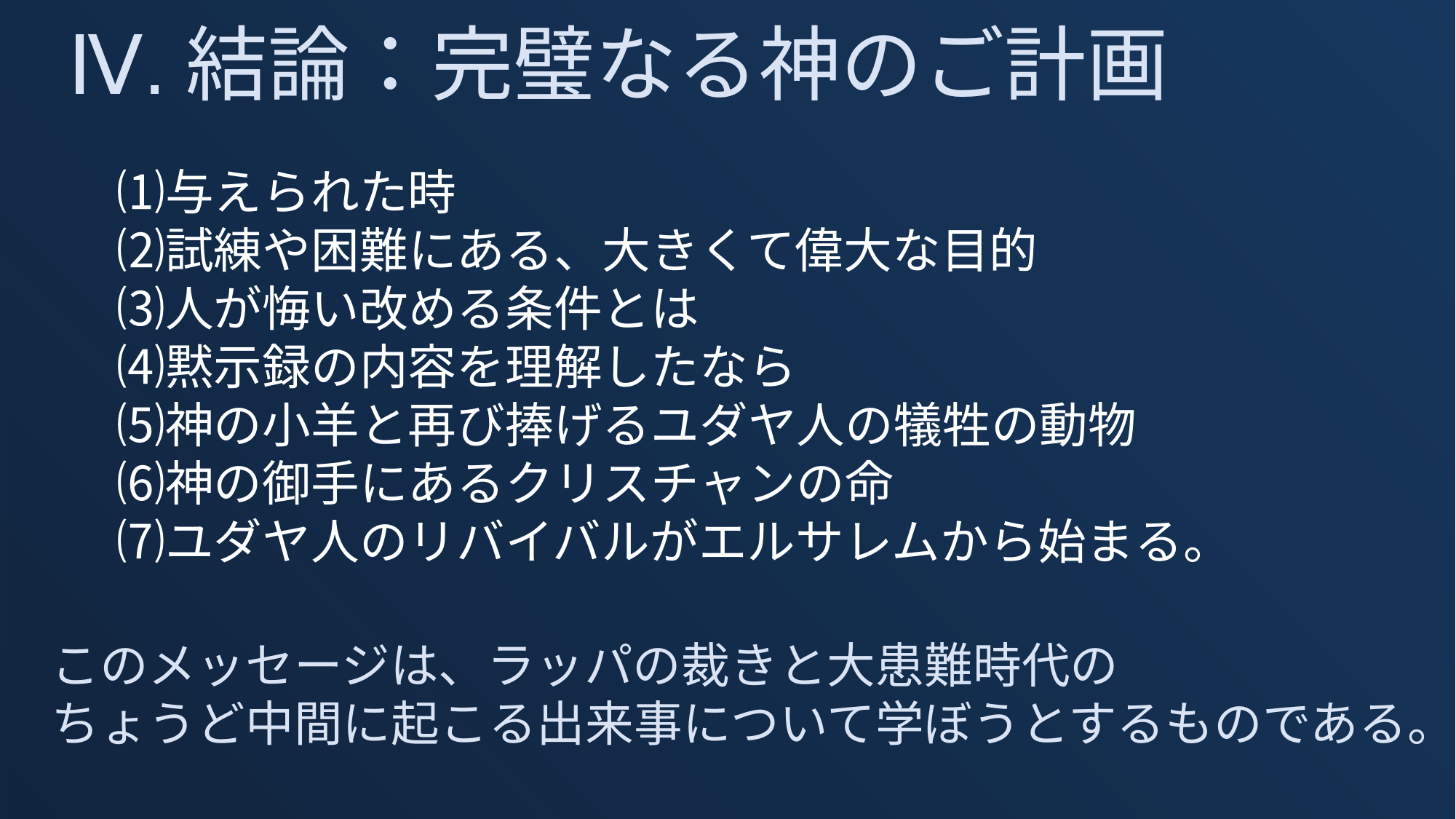

Ⅳ.結論：完璧なる神のご計画

　⑴与えられた時
　⑵試練や困難にある、大きくて偉大な目的
　⑶人が悔い改める条件とは
　⑷黙示録の内容を理解したなら
　⑸神の小羊と再び捧げるユダヤ人の犠牲の動物
　⑹神の御手にあるクリスチャンの命
　⑺ユダヤ人のリバイバルがエルサレムから始まる。
このメッセージは、ラッパの裁きと大患難時代の
ちょうど中間に起こる出来事について学ぼうとするものである。